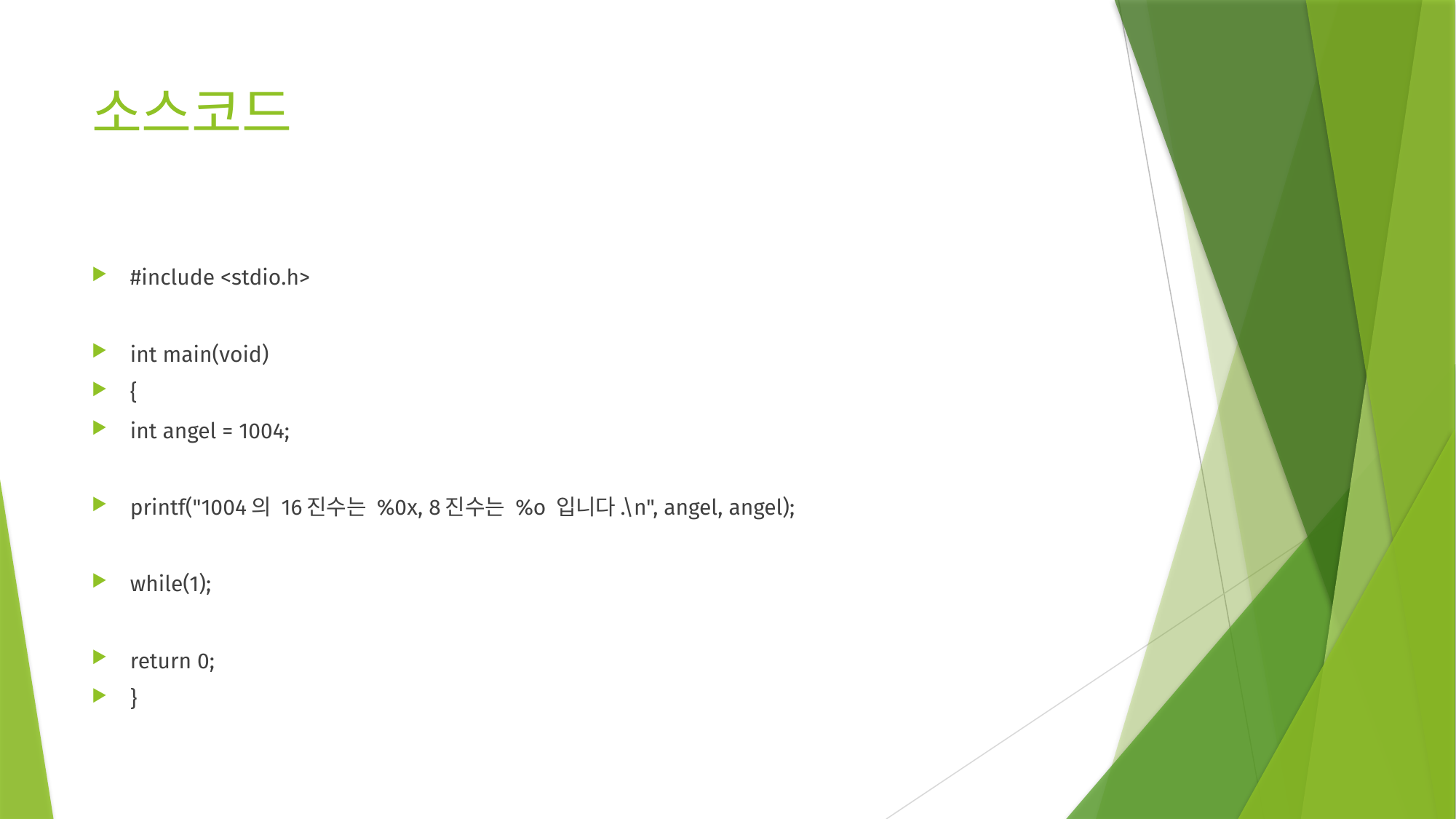

# 소스코드
#include <stdio.h>

int main(void)
{
int angel = 1004;

printf("1004의 16진수는 %0x, 8진수는 %o 입니다.\n", angel, angel);

while(1);

return 0;
}